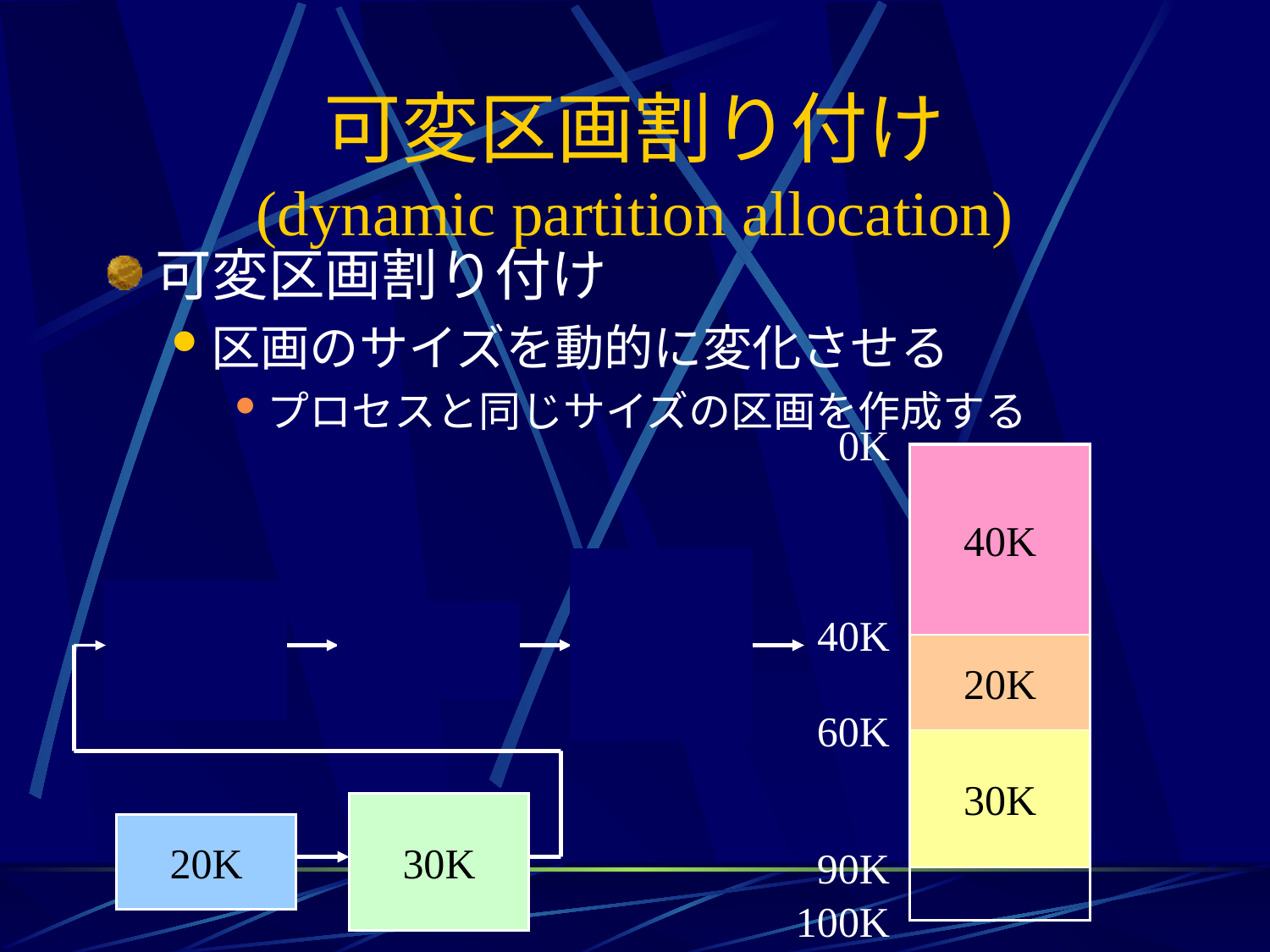

# 可変区画割り付け (dynamic partition allocation)
可変区画割り付け
区画のサイズを動的に変化させる
プロセスと同じサイズの区画を作成する
0K
40K
40K

40K

30K

20K

20K
60K

30K

30K
90K
20K

100K